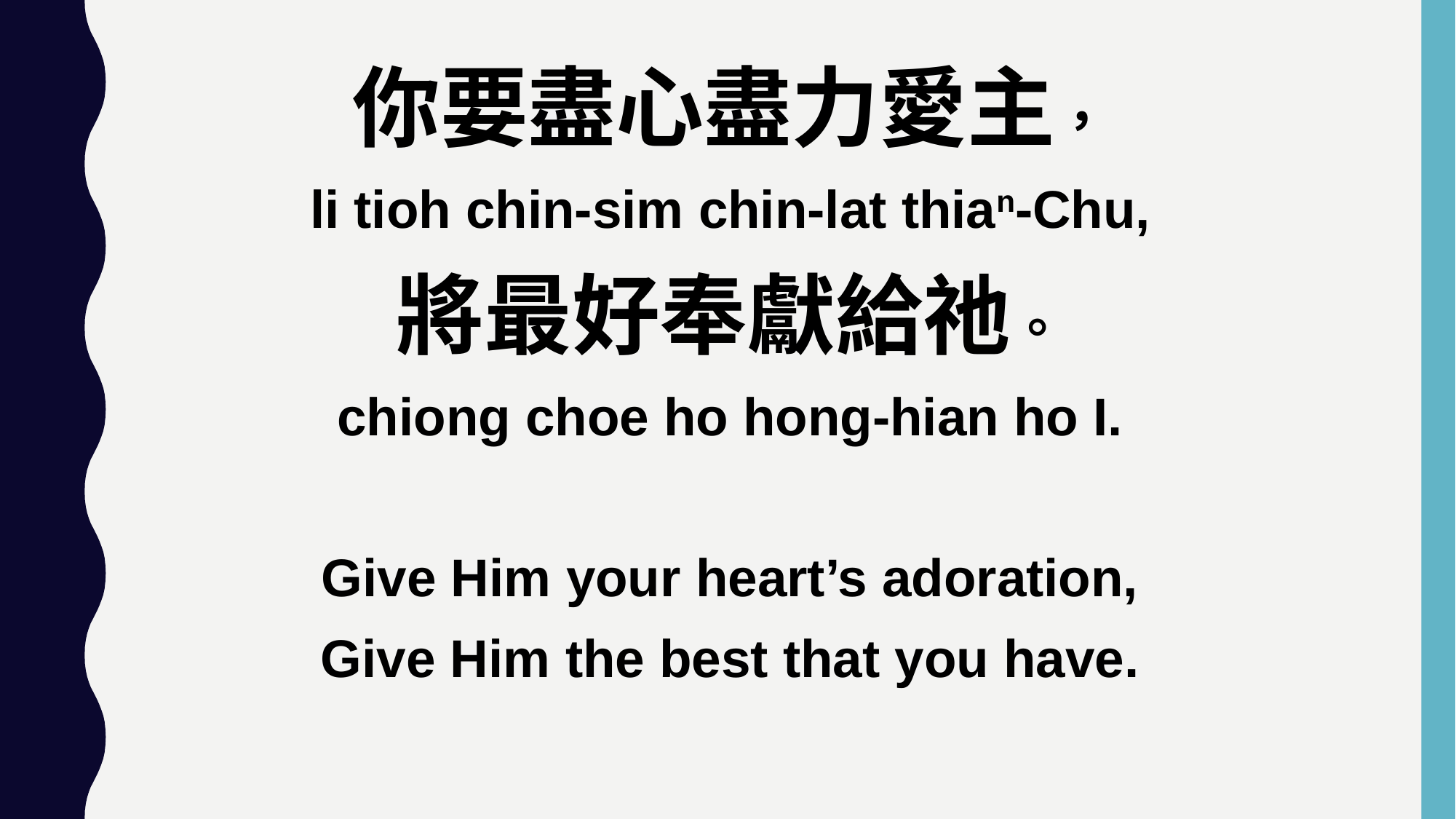

你要盡心盡力愛主，
li tioh chin-sim chin-lat thian-Chu,
將最好奉獻給祂。
chiong choe ho hong-hian ho I.

Give Him your heart’s adoration,
Give Him the best that you have.